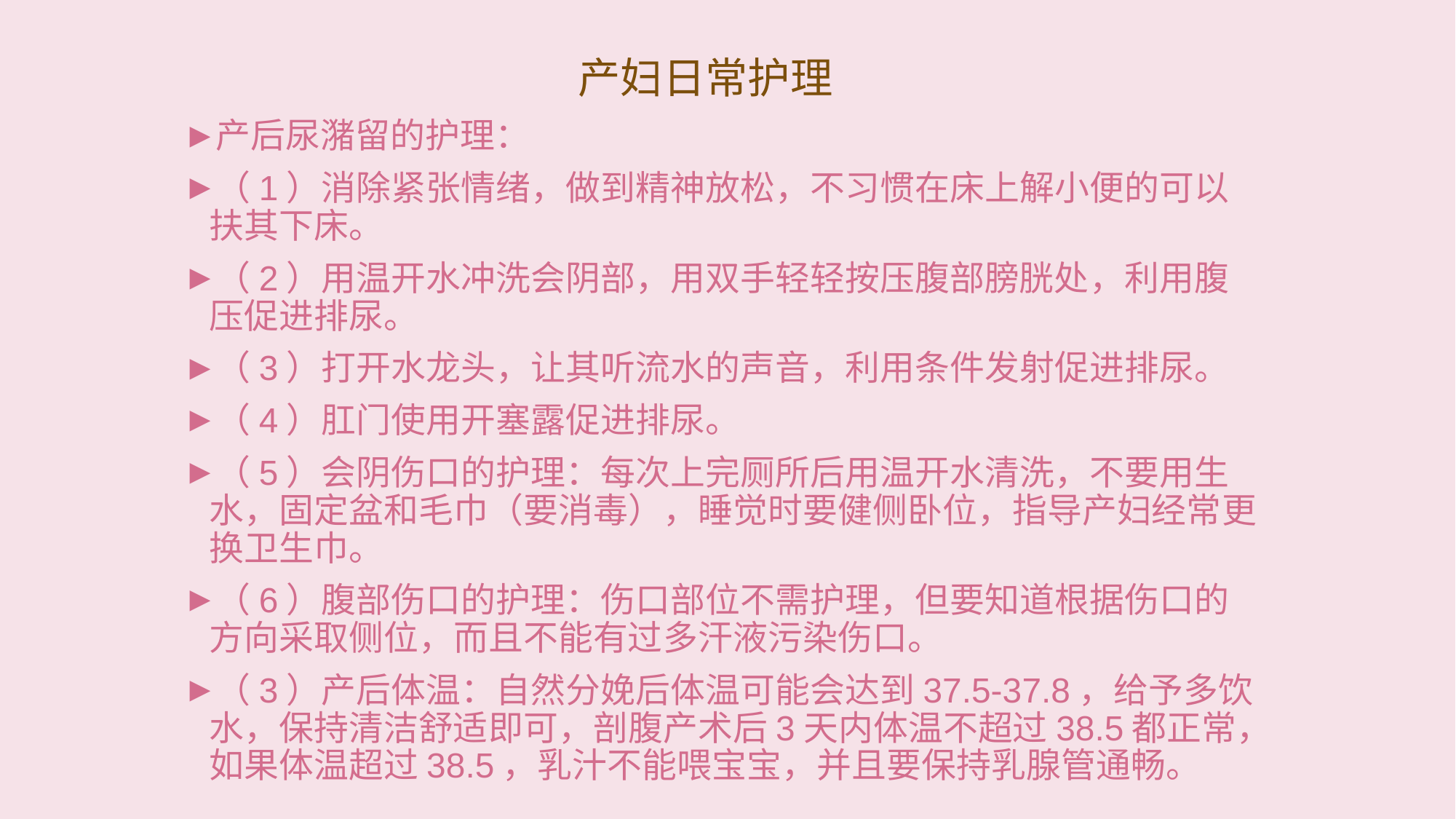

# 产妇日常护理
产后尿潴留的护理：
（1）消除紧张情绪，做到精神放松，不习惯在床上解小便的可以扶其下床。
（2）用温开水冲洗会阴部，用双手轻轻按压腹部膀胱处，利用腹压促进排尿。
（3）打开水龙头，让其听流水的声音，利用条件发射促进排尿。
（4）肛门使用开塞露促进排尿。
（5）会阴伤口的护理：每次上完厕所后用温开水清洗，不要用生水，固定盆和毛巾（要消毒），睡觉时要健侧卧位，指导产妇经常更换卫生巾。
（6）腹部伤口的护理：伤口部位不需护理，但要知道根据伤口的方向采取侧位，而且不能有过多汗液污染伤口。
（3）产后体温：自然分娩后体温可能会达到37.5-37.8，给予多饮水，保持清洁舒适即可，剖腹产术后3天内体温不超过38.5都正常，如果体温超过38.5，乳汁不能喂宝宝，并且要保持乳腺管通畅。